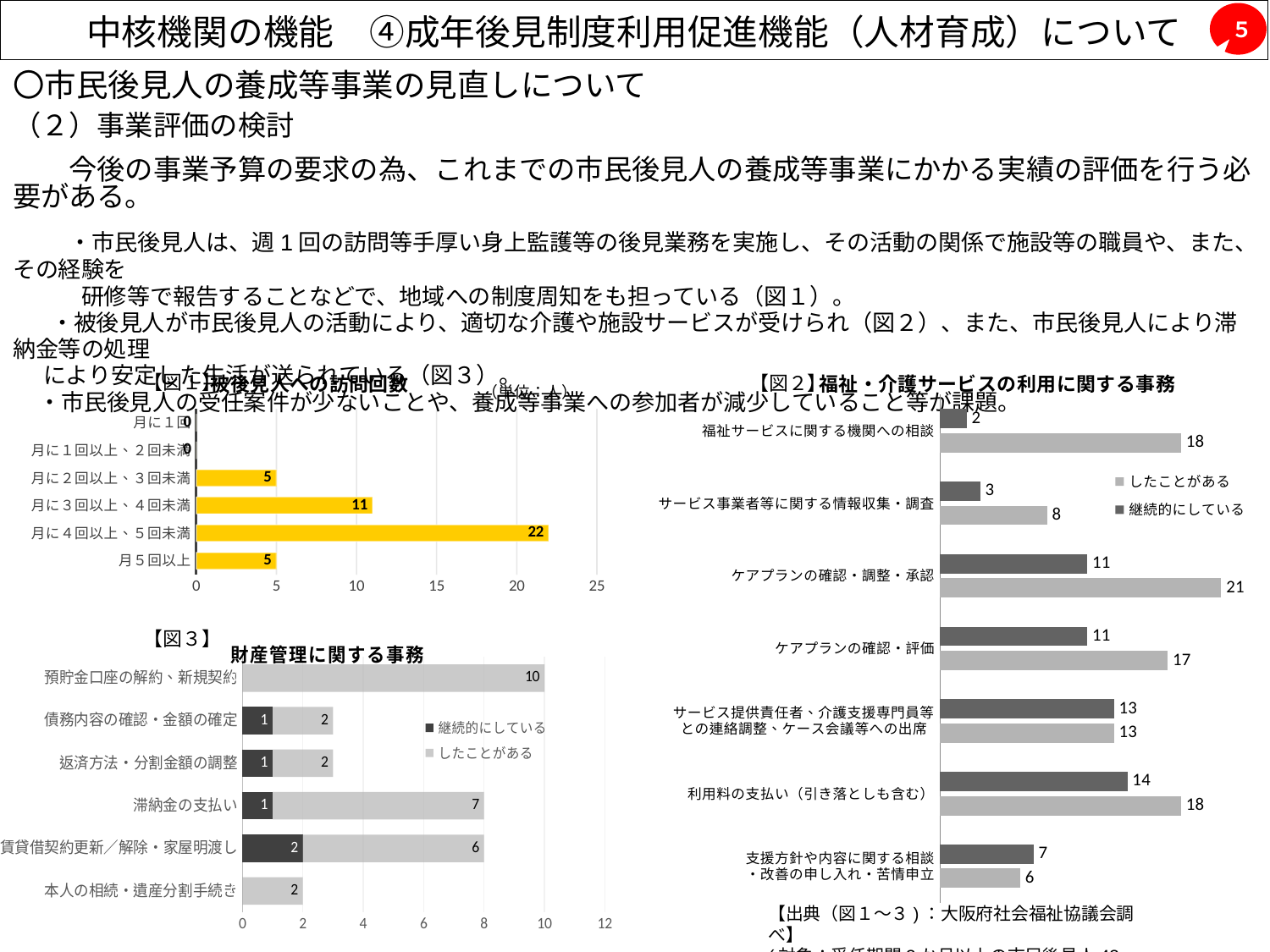

# 中核機関の機能　④成年後見制度利用促進機能（人材育成）について
５
〇市民後見人の養成等事業の見直しについて
（２）事業評価の検討
　　今後の事業予算の要求の為、これまでの市民後見人の養成等事業にかかる実績の評価を行う必要がある。
　　・市民後見人は、週1回の訪問等手厚い身上監護等の後見業務を実施し、その活動の関係で施設等の職員や、また、その経験を
　　　研修等で報告することなどで、地域への制度周知をも担っている（図１）。
　   ・被後見人が市民後見人の活動により、適切な介護や施設サービスが受けられ（図２）、また、市民後見人により滞納金等の処理
      により安定した生活が送られている（図３）。
     ・市民後見人の受任案件が少ないことや、養成等事業への参加者が減少していること等が課題。

### Chart: 被後見人への訪問回数

| Category |  |
|---|---|
| 月に１回 | 0.0 |
| 月に１回以上、２回未満 | 0.0 |
| 月に２回以上、３回未満 | 5.0 |
| 月に３回以上、４回未満 | 11.0 |
| 月に４回以上、５回未満 | 22.0 |
| 月５回以上 | 5.0 |

### Chart: 福祉・介護サービスの利用に関する事務

| Category | 継続的にしている | したことがある |
|---|---|---|
| 福祉サービスに関する機関への相談 | 2.0 | 18.0 |
| サービス事業者等に関する情報収集・調査 | 3.0 | 8.0 |
| ケアプランの確認・調整・承認 | 11.0 | 21.0 |
| ケアプランの確認・評価 | 11.0 | 17.0 |
| サービス提供責任者、介護支援専門員等
との連絡調整、ケース会議等への出席 | 13.0 | 13.0 |
| 利用料の支払い（引き落としも含む） | 14.0 | 18.0 |
| 支援方針や内容に関する相談
・改善の申し入れ・苦情申立 | 7.0 | 6.0 |
【図１】
【図２】
【図３】

### Chart: 財産管理に関する事務

| Category | 継続的にしている | したことがある |
|---|---|---|
| 預貯金口座の解約、新規契約 | 0.0 | 10.0 |
| 債務内容の確認・金額の確定 | 1.0 | 2.0 |
|  返済方法・分割金額の調整 | 1.0 | 2.0 |
|  滞納金の支払い | 1.0 | 7.0 |
| 賃貸借契約更新／解除・家屋明渡し | 2.0 | 6.0 |
| 本人の相続・遺産分割手続き | 0.0 | 2.0 |
【出典（図１～３)：大阪府社会福祉協議会調べ】
(対象：受任期間3か月以上の市民後見人43人）